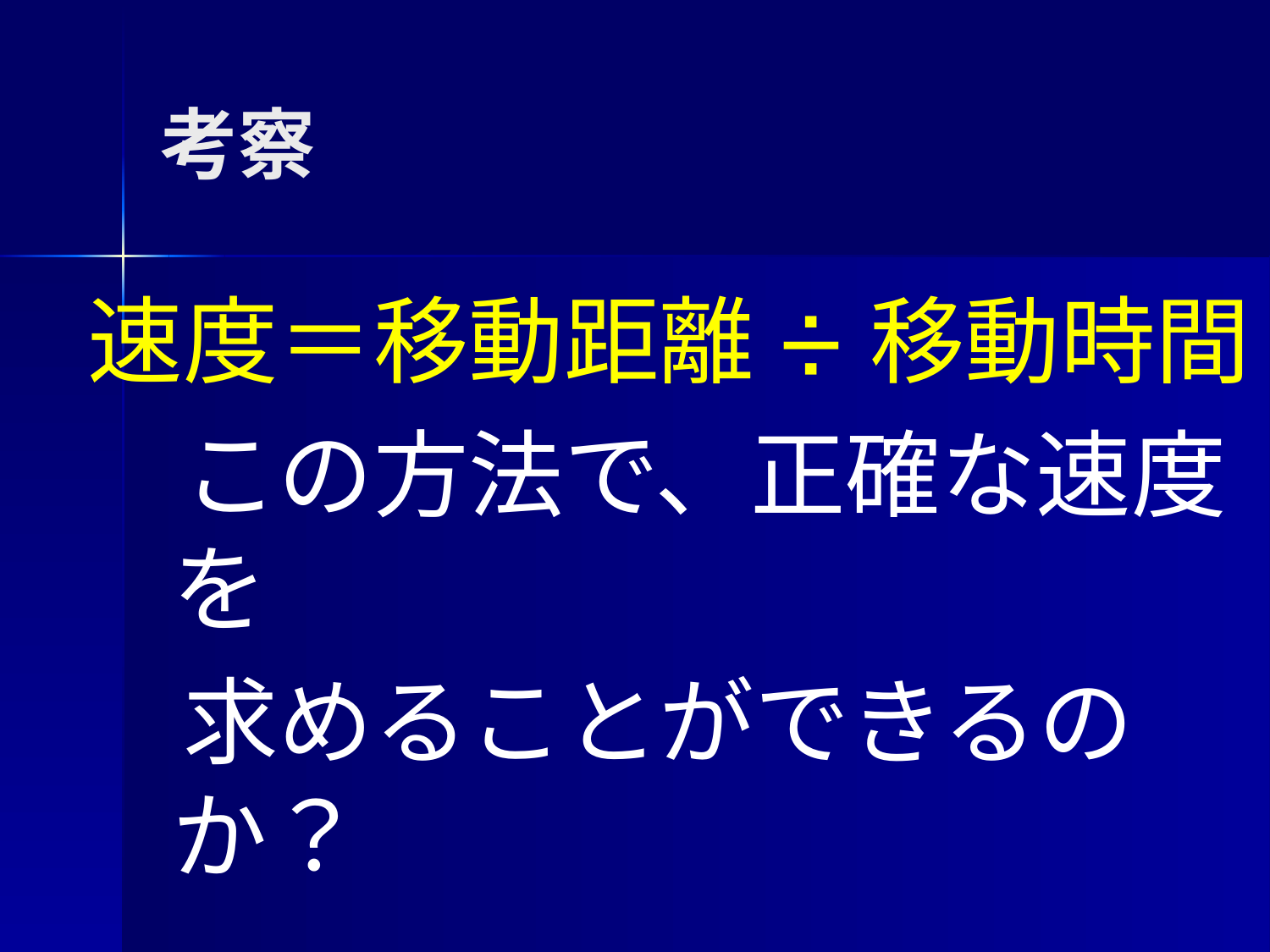

# 考察
速度＝移動距離÷移動時間
　この方法で、正確な速度を
　求めることができるのか？